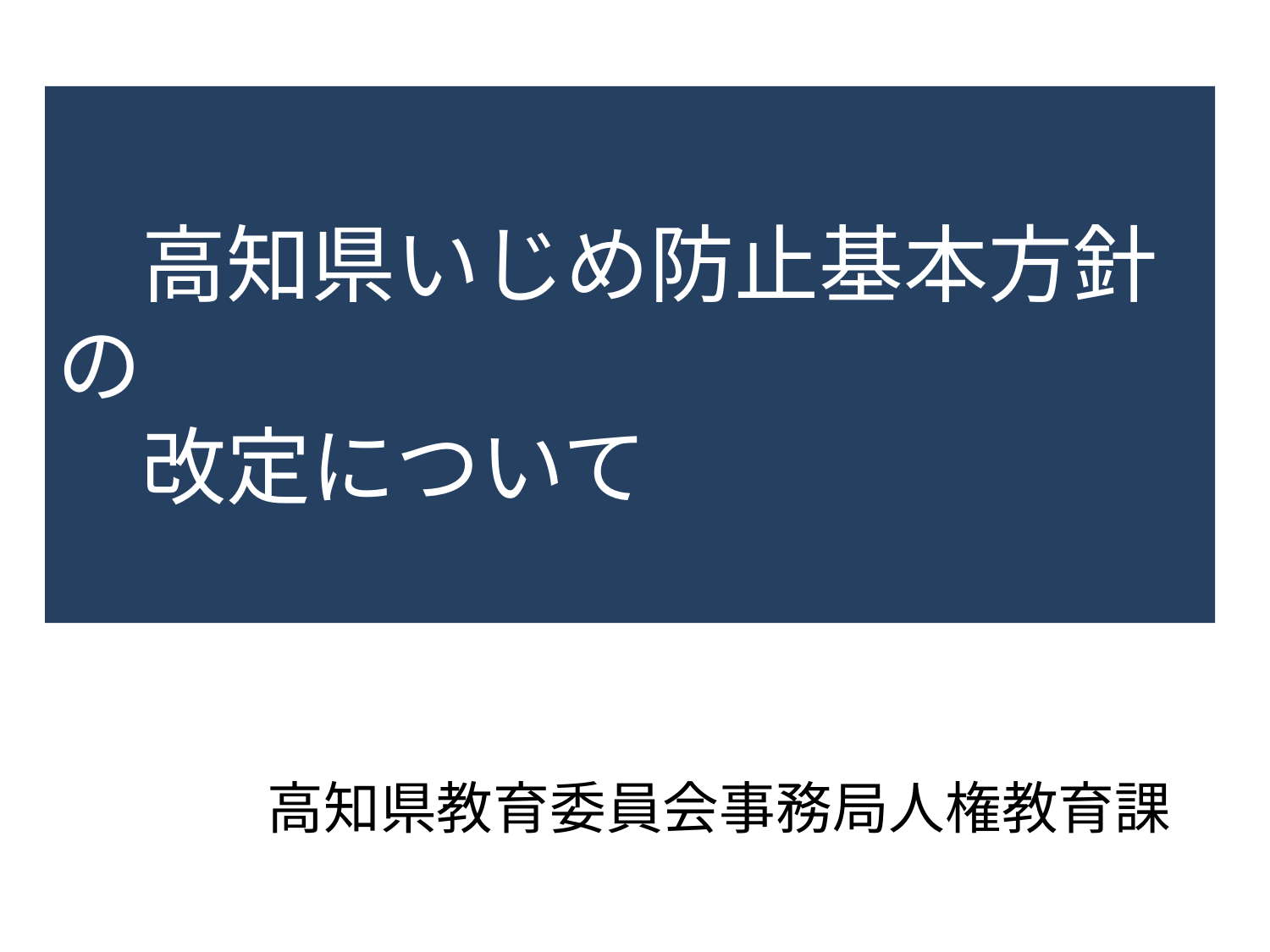

高知県いじめ防止基本方針の
　改定について

高知県教育委員会事務局人権教育課